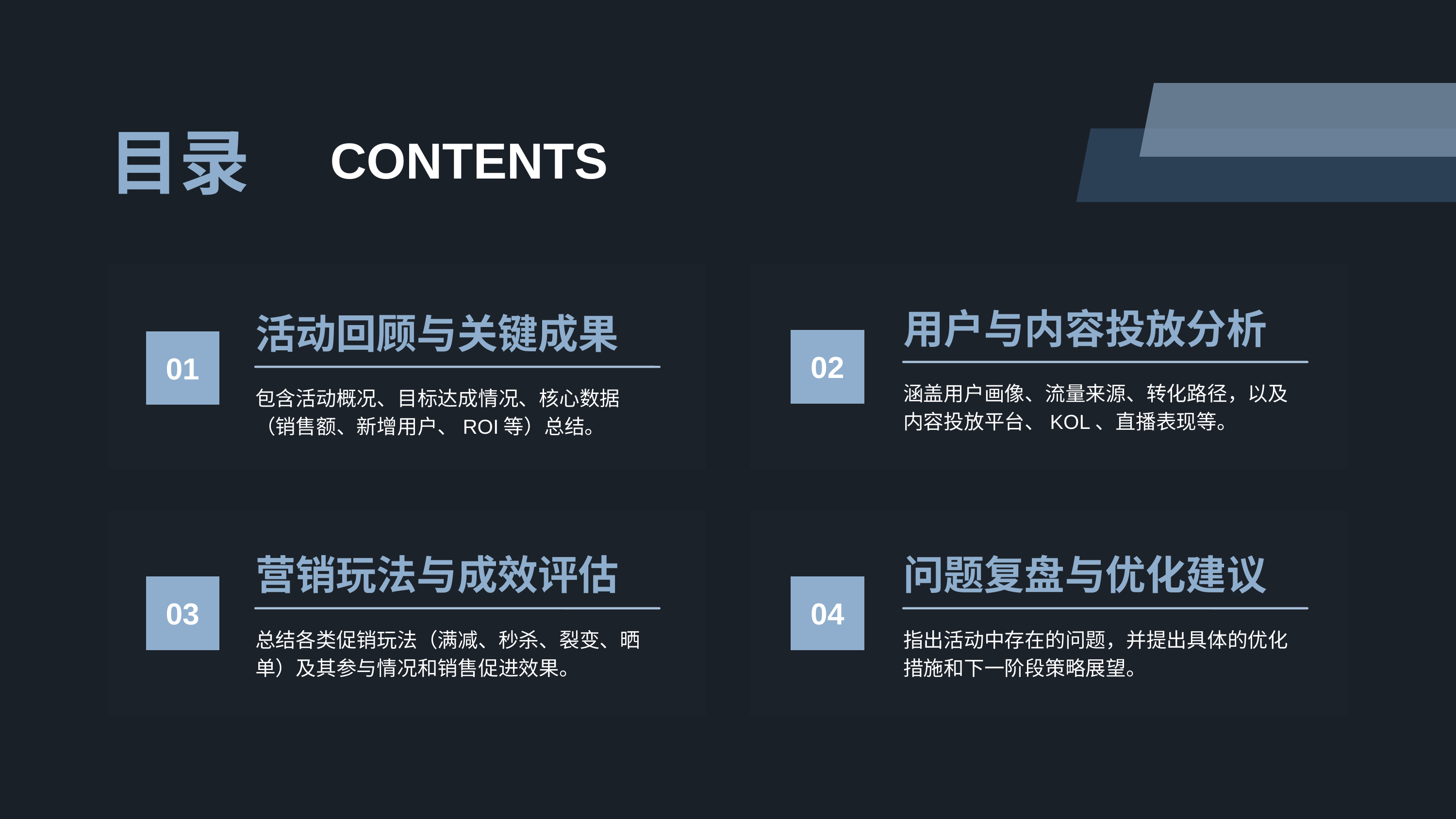

目录
CONTENTS

用户与内容投放分析
活动回顾与关键成果

02

01

涵盖用户画像、流量来源、转化路径，以及内容投放平台、KOL、直播表现等。
包含活动概况、目标达成情况、核心数据（销售额、新增用户、ROI等）总结。

营销玩法与成效评估
问题复盘与优化建议

03

04

总结各类促销玩法（满减、秒杀、裂变、晒单）及其参与情况和销售促进效果。
指出活动中存在的问题，并提出具体的优化措施和下一阶段策略展望。